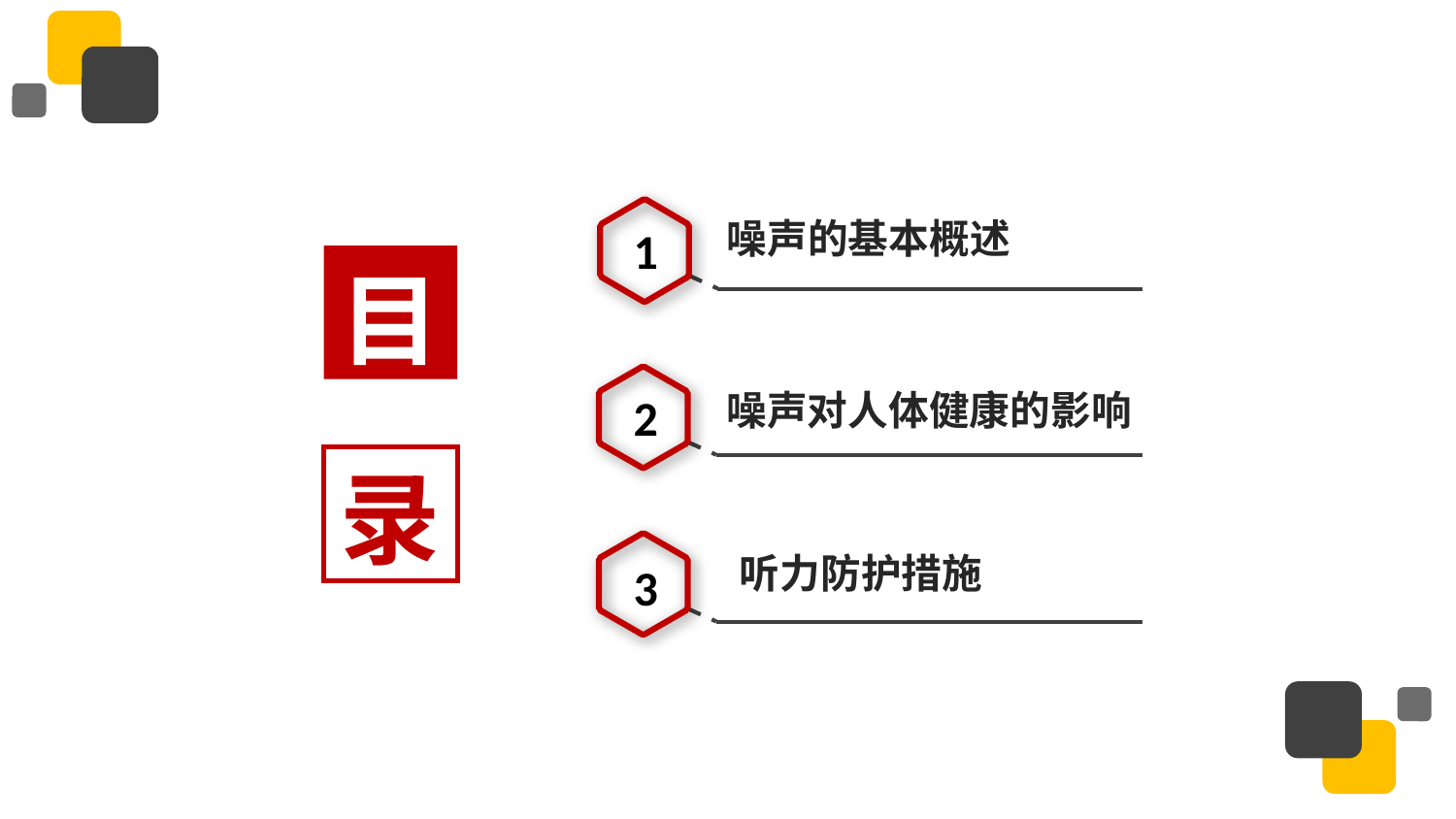

噪声的基本概述
1

目

噪声对人体健康的影响
2

录

听力防护措施
3